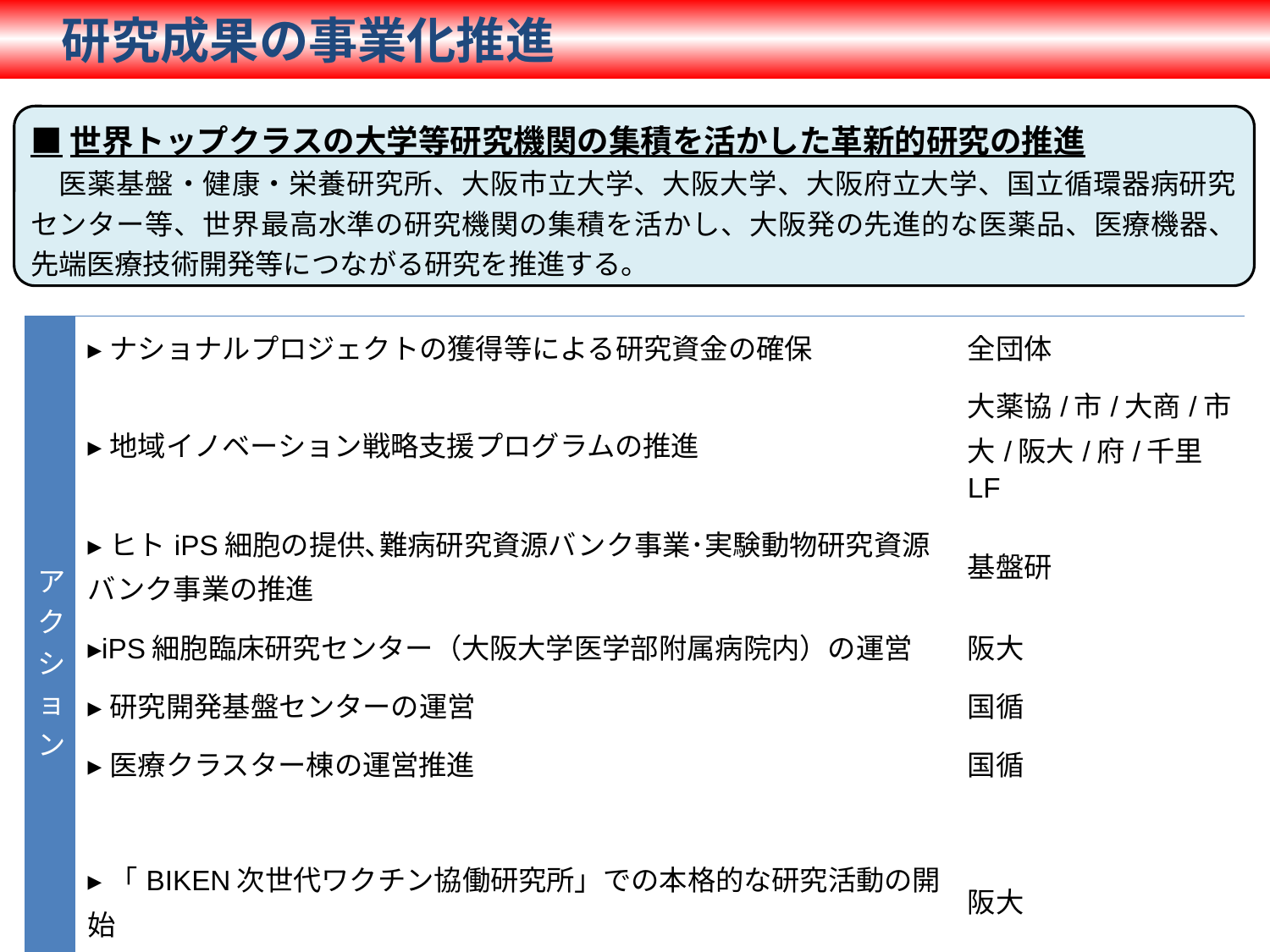

研究成果の事業化推進
■世界トップクラスの大学等研究機関の集積を活かした革新的研究の推進
　医薬基盤・健康・栄養研究所、大阪市立大学、大阪大学、大阪府立大学、国立循環器病研究センター等、世界最高水準の研究機関の集積を活かし、大阪発の先進的な医薬品、医療機器、先端医療技術開発等につながる研究を推進する。
| アクション | ▸ナショナルプロジェクトの獲得等による研究資金の確保 | 全団体 |
| --- | --- | --- |
|  | ▸地域イノベーション戦略支援プログラムの推進 | 大薬協/市/大商/市大/阪大/府/千里LF |
|  | ▸ヒトiPS細胞の提供､難病研究資源バンク事業･実験動物研究資源バンク事業の推進 | 基盤研 |
|  | ▸iPS細胞臨床研究センター（大阪大学医学部附属病院内）の運営 | 阪大 |
|  | ▸研究開発基盤センターの運営 | 国循 |
|  | ▸医療クラスター棟の運営推進 | 国循 |
|  | ▸「BIKEN次世代ワクチン協働研究所」での本格的な研究活動の開始 | 阪大 |